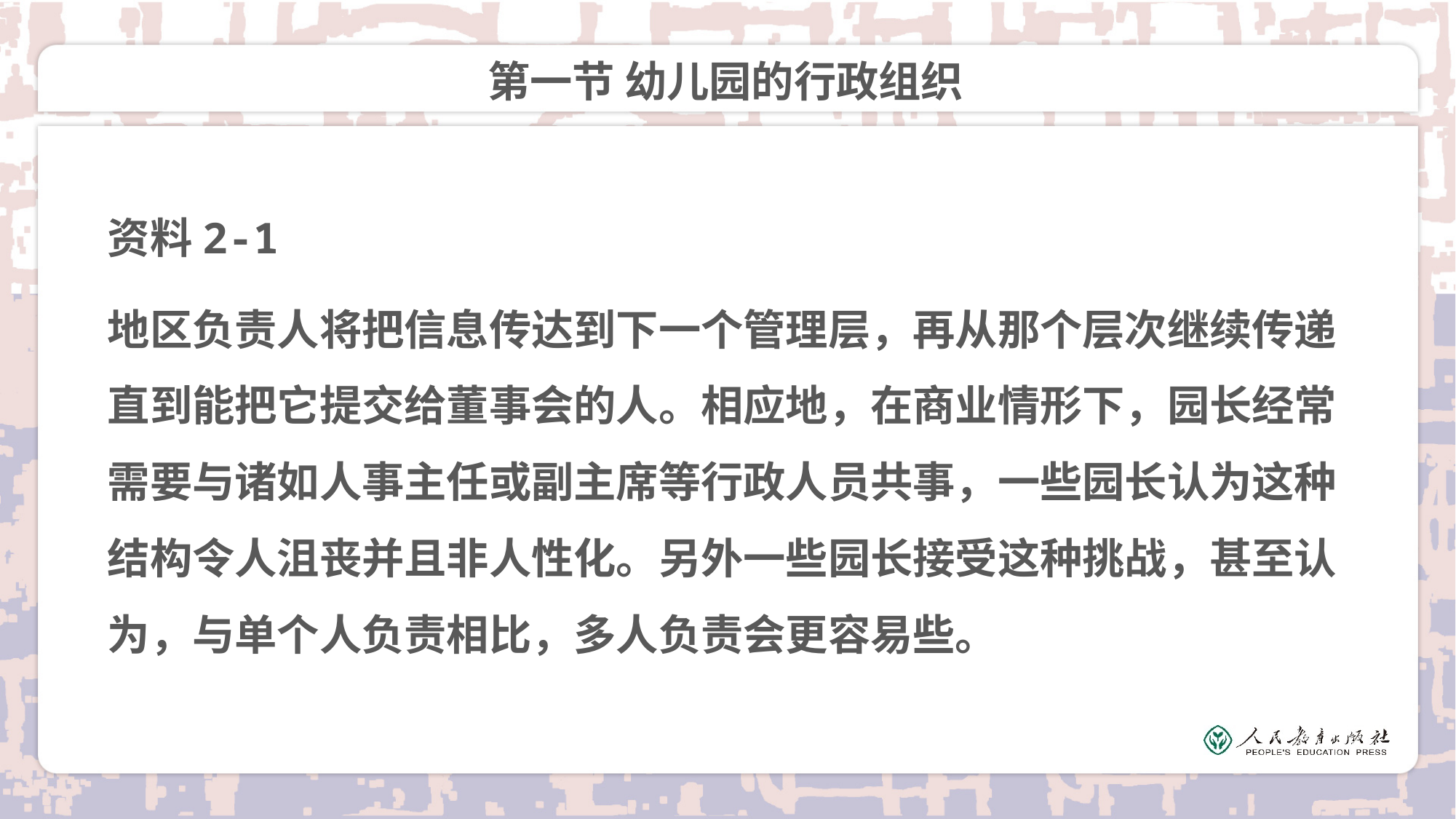

# 第一节 幼儿园的行政组织
资料2-1
地区负责人将把信息传达到下一个管理层，再从那个层次继续传递直到能把它提交给董事会的人。相应地，在商业情形下，园长经常需要与诸如人事主任或副主席等行政人员共事，一些园长认为这种结构令人沮丧并且非人性化。另外一些园长接受这种挑战，甚至认为，与单个人负责相比，多人负责会更容易些。